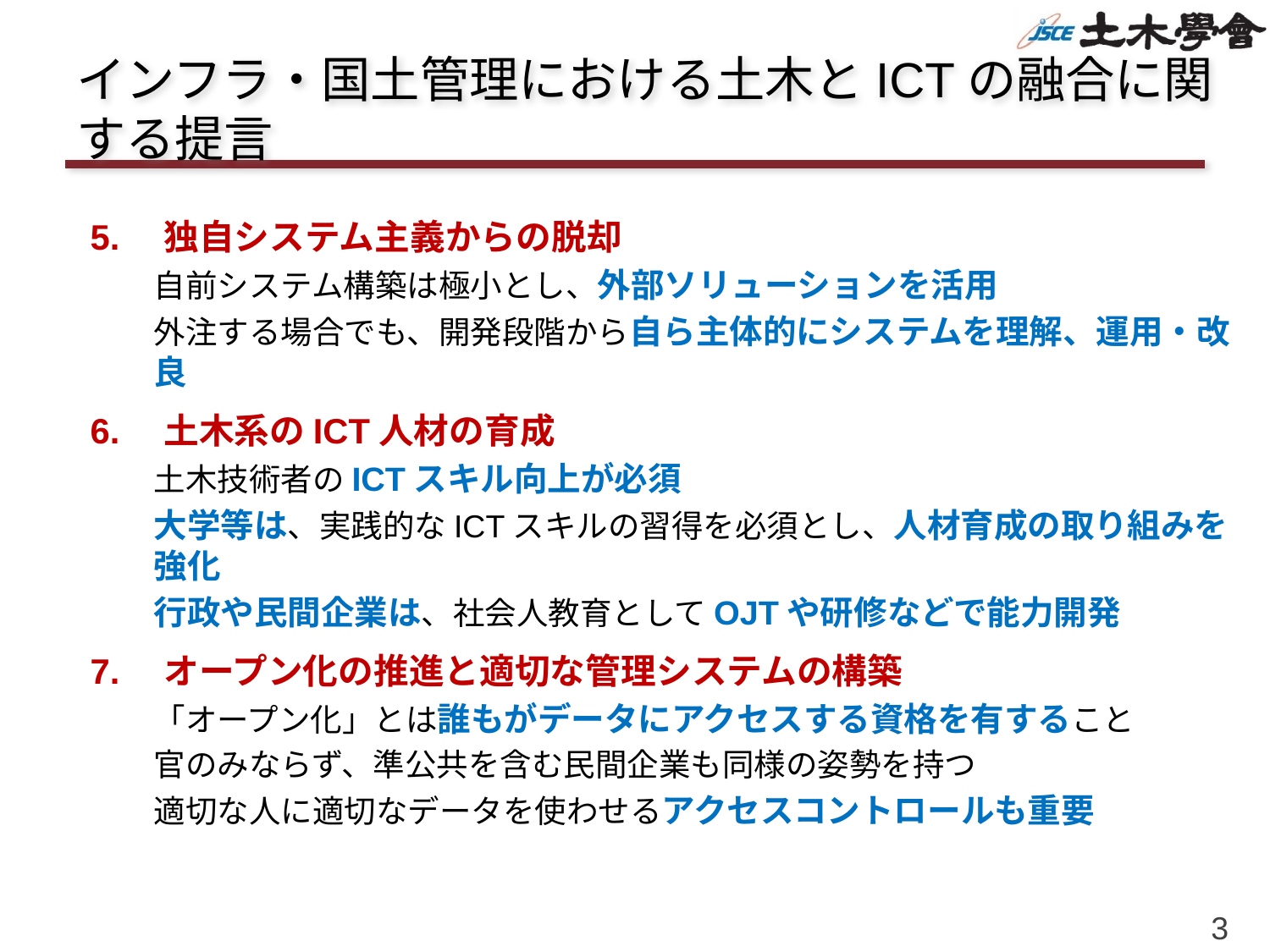

# インフラ・国土管理における土木とICTの融合に関する提言
5.　独自システム主義からの脱却
自前システム構築は極小とし、外部ソリューションを活用
外注する場合でも、開発段階から自ら主体的にシステムを理解、運用・改良
6.　土木系のICT人材の育成
土木技術者のICTスキル向上が必須
大学等は、実践的なICTスキルの習得を必須とし、人材育成の取り組みを強化
行政や民間企業は、社会人教育としてOJTや研修などで能力開発
7.　オープン化の推進と適切な管理システムの構築
「オープン化」とは誰もがデータにアクセスする資格を有すること
官のみならず、準公共を含む民間企業も同様の姿勢を持つ
適切な人に適切なデータを使わせるアクセスコントロールも重要
3